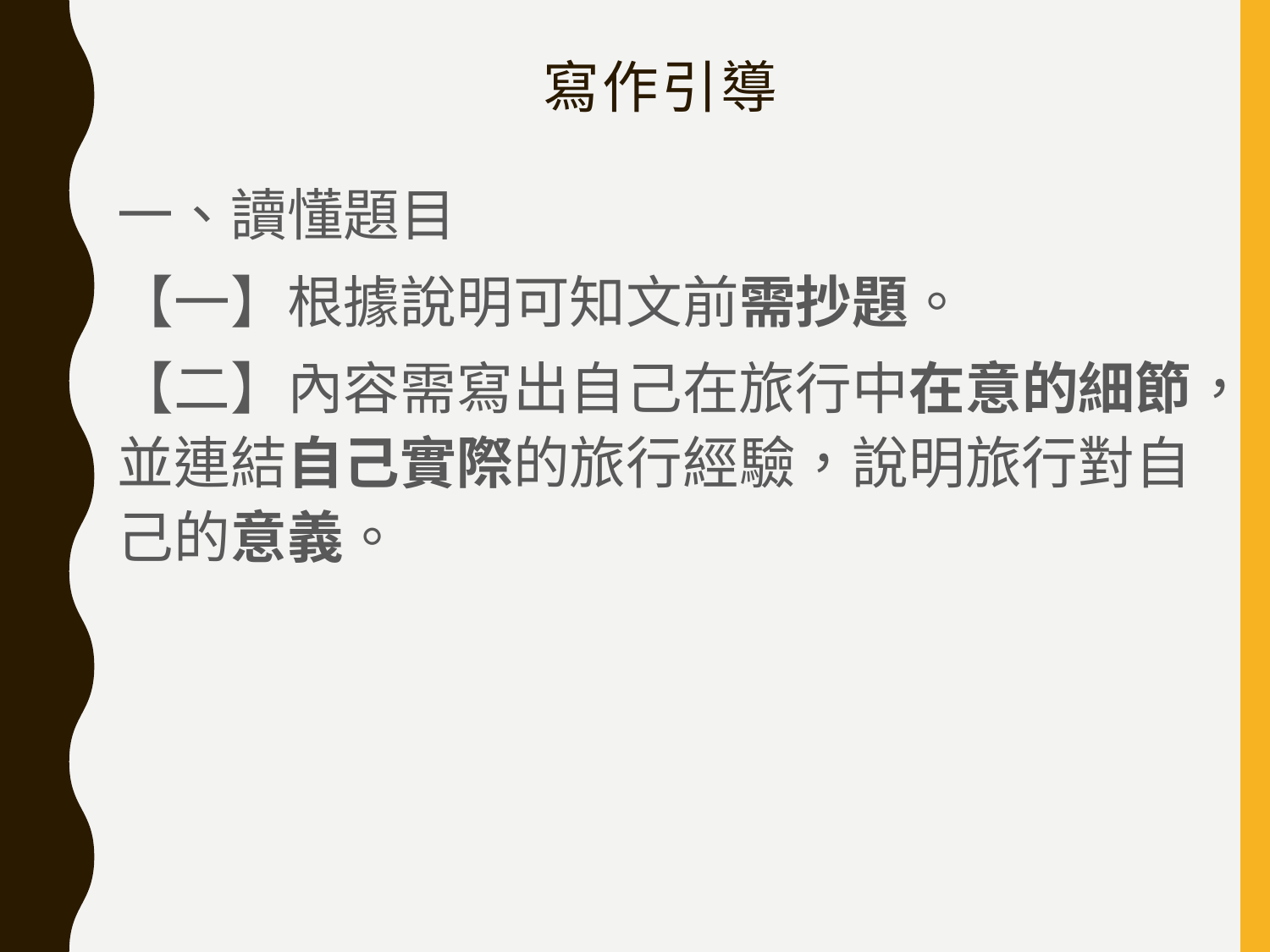

# 寫作引導
一、讀懂題目
【一】根據說明可知文前需抄題。
【二】內容需寫出自己在旅行中在意的細節，並連結自己實際的旅行經驗，說明旅行對自己的意義。